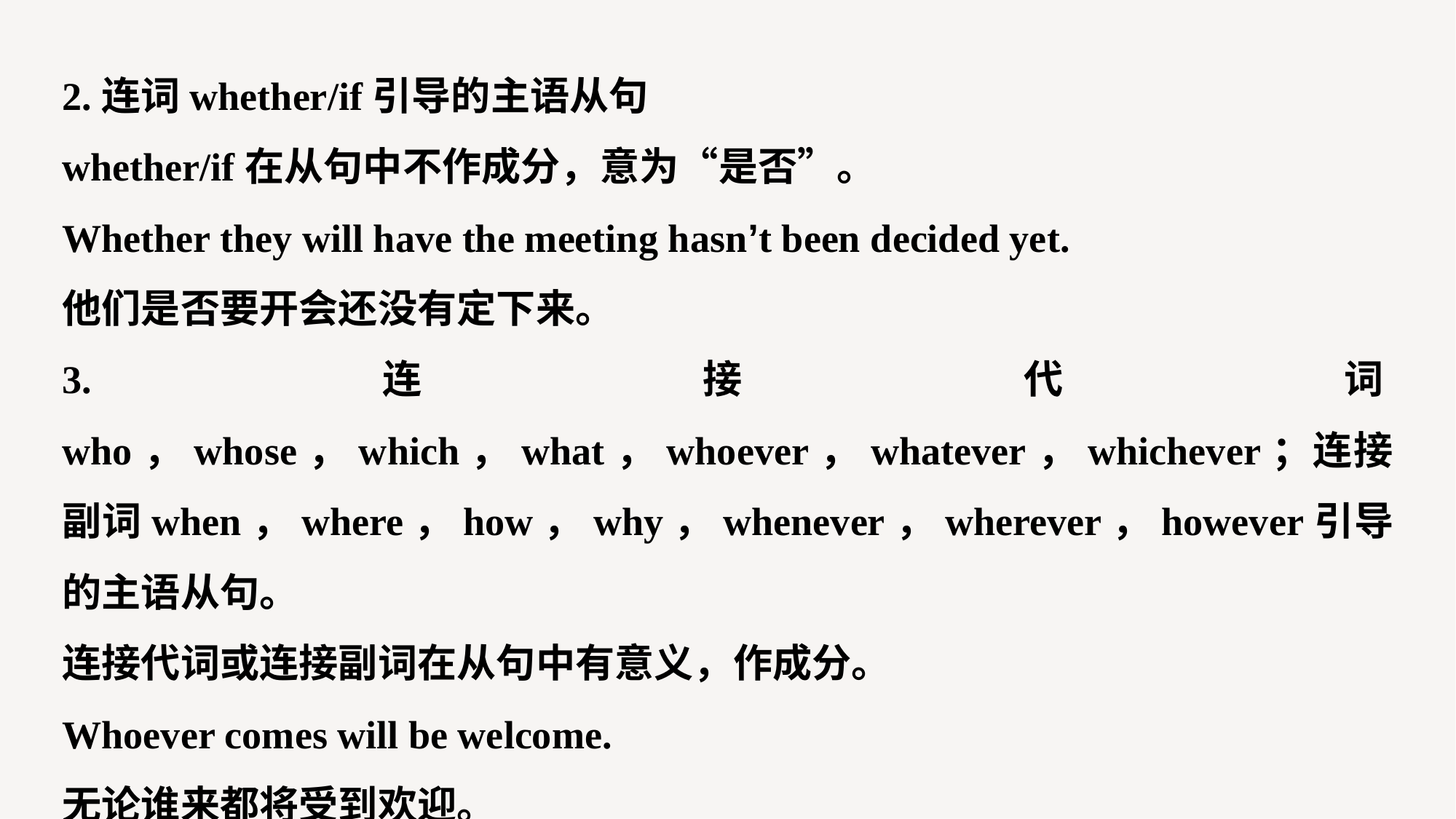

2.连词whether/if引导的主语从句
whether/if在从句中不作成分，意为“是否”。
Whether they will have the meeting hasn’t been decided yet.
他们是否要开会还没有定下来。
3.连接代词who，whose，which，what，whoever，whatever，whichever；连接副词when，where，how，why，whenever，wherever，however引导的主语从句。
连接代词或连接副词在从句中有意义，作成分。
Whoever comes will be welcome.
无论谁来都将受到欢迎。